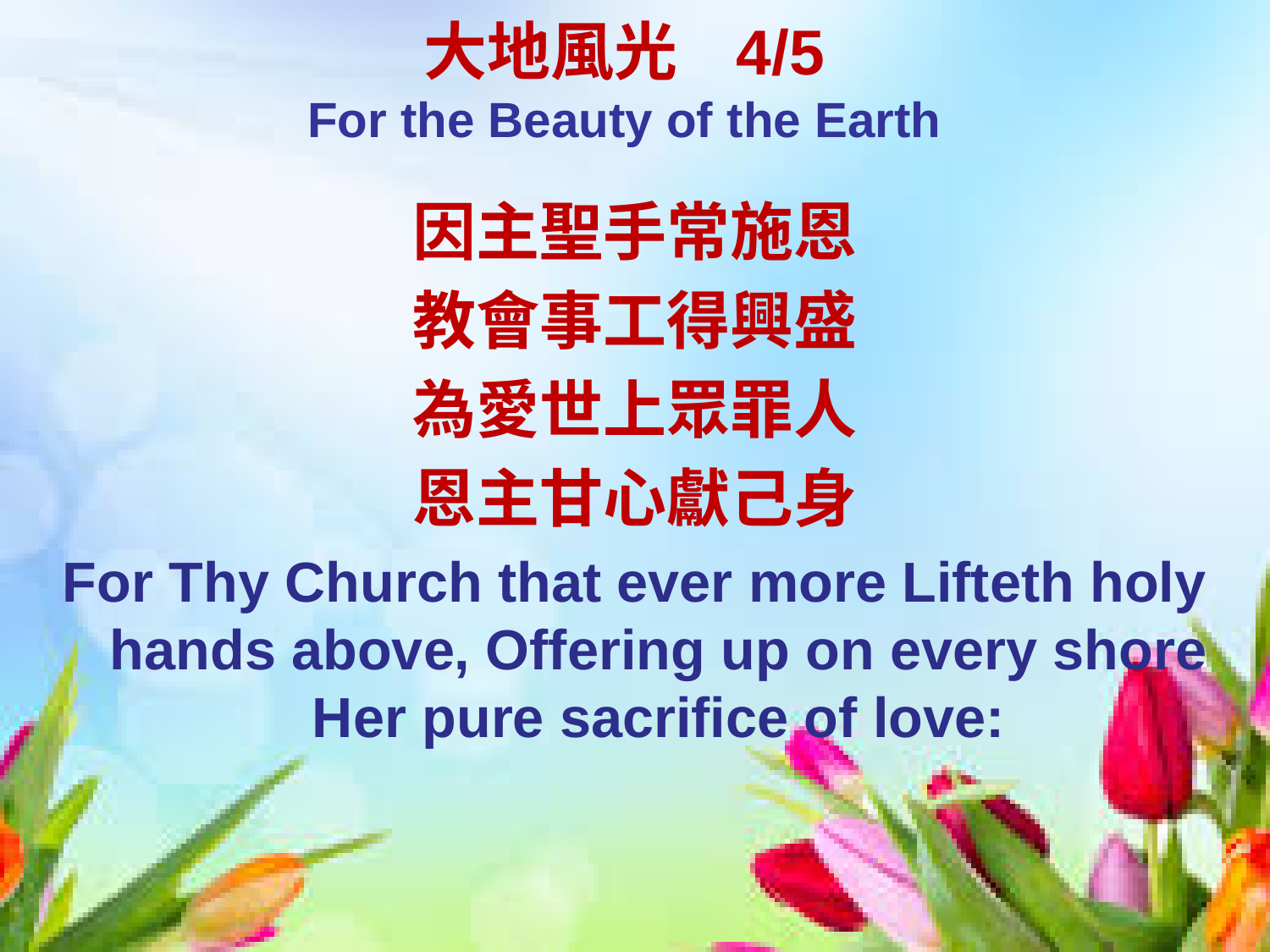

# 大地風光   4/5 For the Beauty of the Earth
因主聖手常施恩
教會事工得興盛
為愛世上眾罪人
恩主甘心獻己身
For Thy Church that ever more Lifteth holy hands above, Offering up on every shore Her pure sacrifice of love: